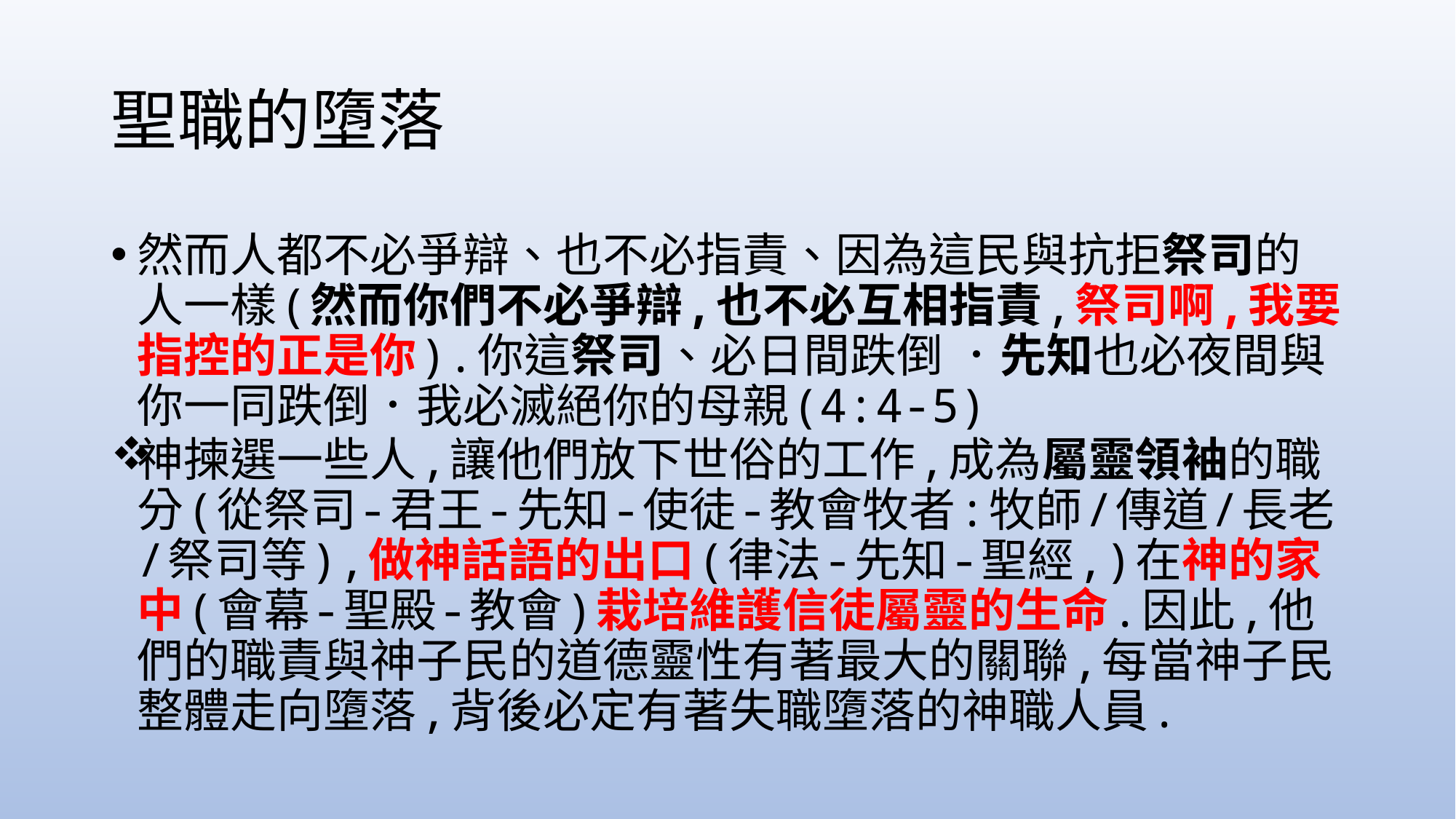

# 聖職的墮落
然而人都不必爭辯、也不必指責、因為這民與抗拒祭司的人一樣(然而你們不必爭辯,也不必互相指責,祭司啊,我要指控的正是你).你這祭司、必日間跌倒 ．先知也必夜間與你一同跌倒．我必滅絕你的母親(4:4-5)
神揀選一些人,讓他們放下世俗的工作,成為屬靈領袖的職分(從祭司-君王-先知-使徒-教會牧者:牧師/傳道/長老/祭司等),做神話語的出口(律法-先知-聖經,)在神的家中(會幕-聖殿-教會)栽培維護信徒屬靈的生命.因此,他們的職責與神子民的道德靈性有著最大的關聯,每當神子民整體走向墮落,背後必定有著失職墮落的神職人員.